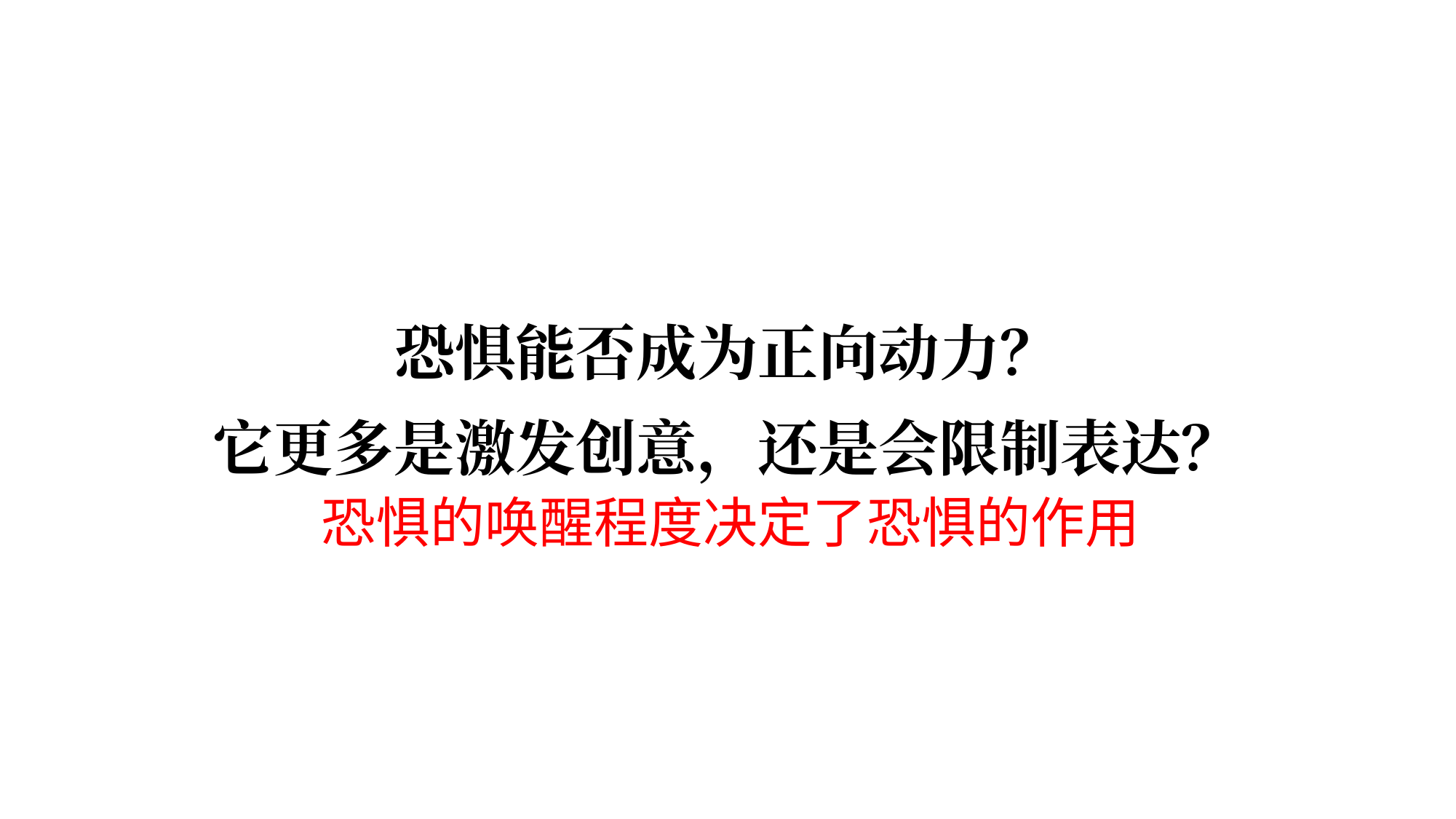

恐惧能否成为正向动力？
它更多是激发创意，还是会限制表达？
恐惧的唤醒程度决定了恐惧的作用